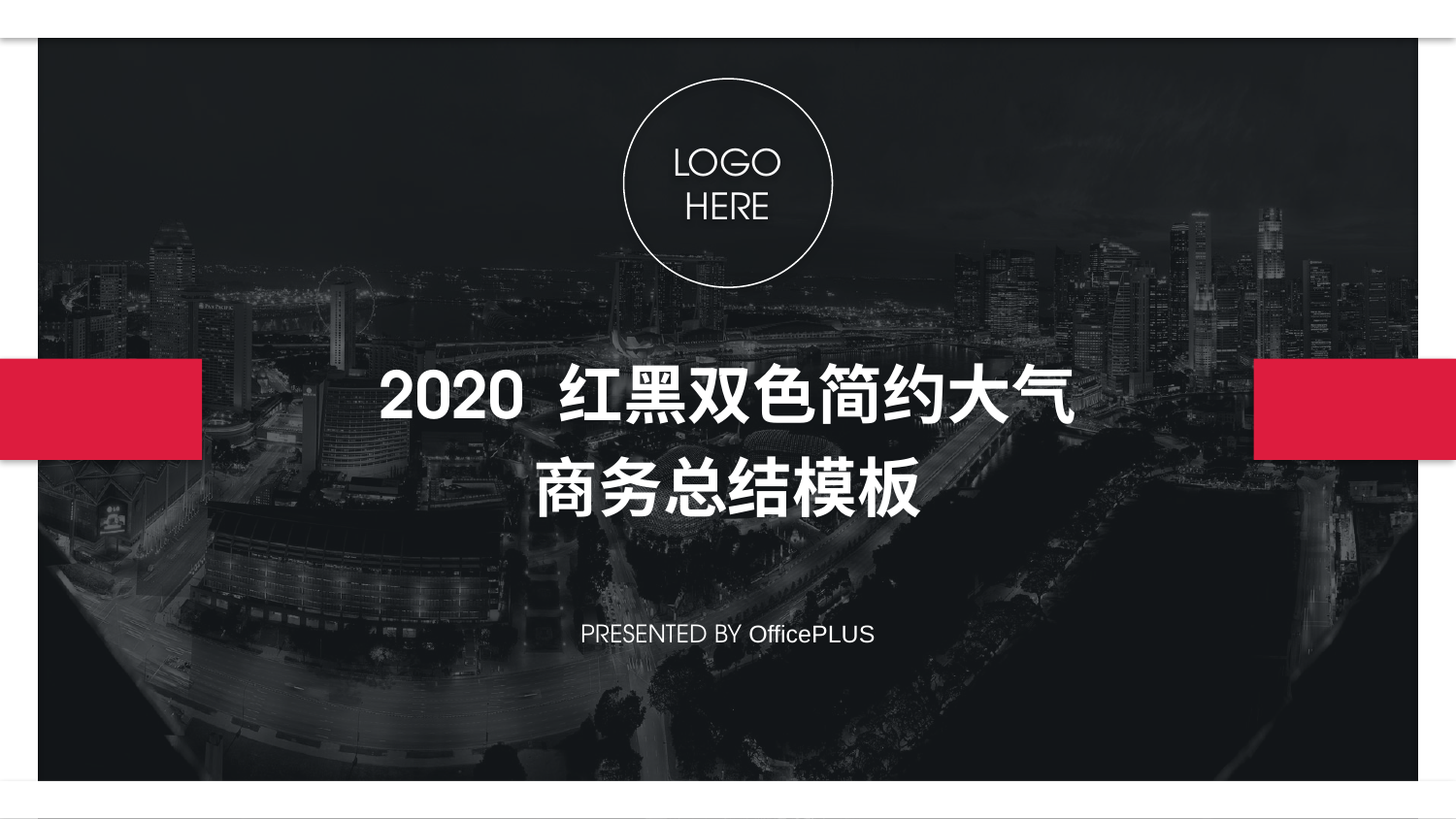

LOGO HERE
2020 红黑双色简约大气商务总结模板

PRESENTED BY OfficePLUS